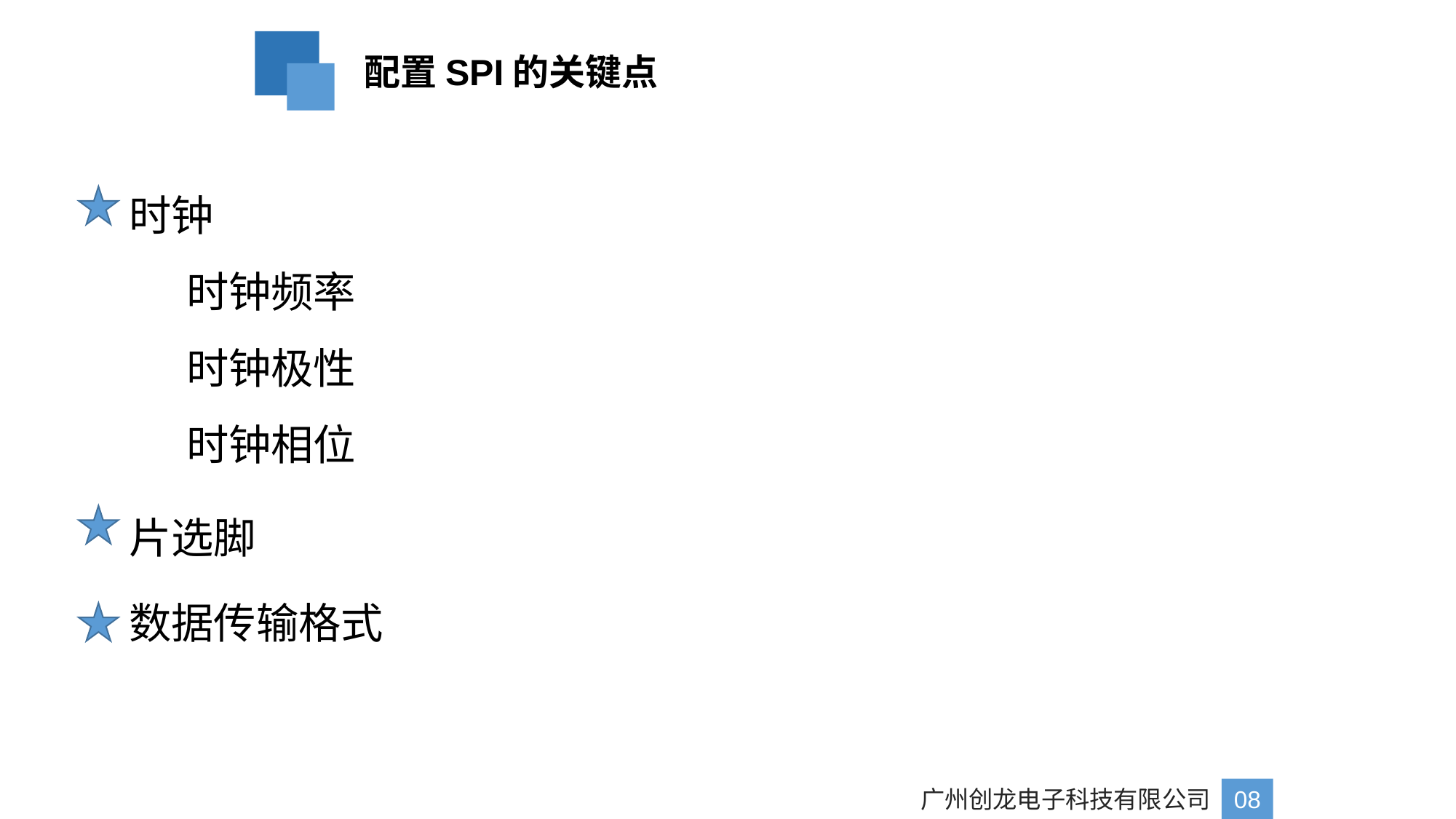

配置SPI的关键点
时钟
     时钟频率
     时钟极性
     时钟相位

片选脚

数据传输格式

广州创龙电子科技有限公司
08